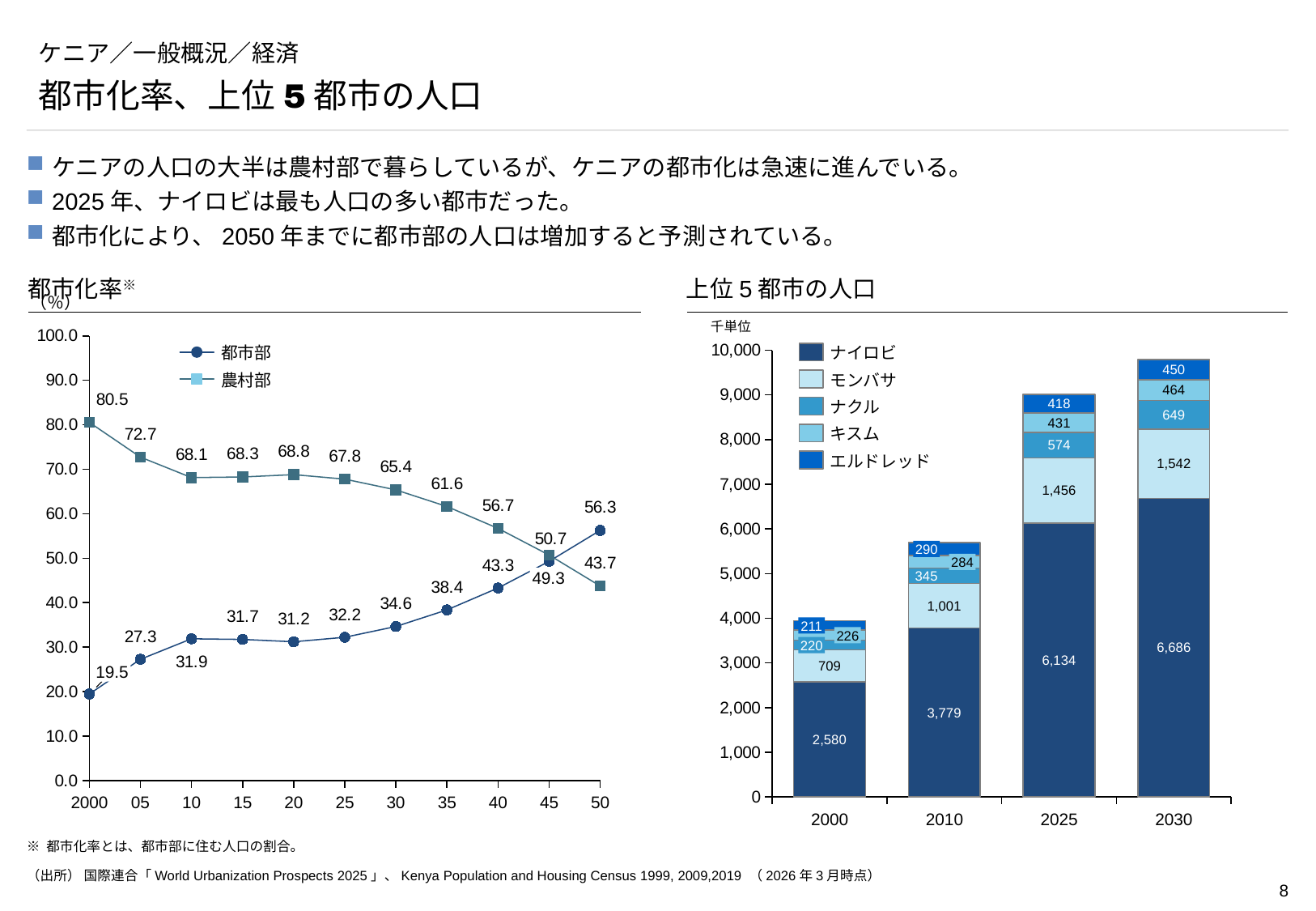

# ケニア／一般概況／経済
都市化率、上位5都市の人口
ケニアの人口の大半は農村部で暮らしているが、ケニアの都市化は急速に進んでいる。
2025年、ナイロビは最も人口の多い都市だった。
都市化により、2050年までに都市部の人口は増加すると予測されている。
都市化率※
上位5都市の人口
（％）

### Chart

| Category |  |  |
|---|---|---|
千単位

### Chart

| Category |  |  |  |  |  |
|---|---|---|---|---|---|
都市部
ナイロビ

農村部
モンバサ

ナクル

キスム

エルドレッド

290
284
49.3
211
226
220
19.5
2000
05
10
15
20
25
30
35
40
45
50
2000
2010
2025
2030
※ 都市化率とは、都市部に住む人口の割合。
（出所） 国際連合「World Urbanization Prospects 2025」、Kenya Population and Housing Census 1999, 2009,2019 （2026年3月時点）